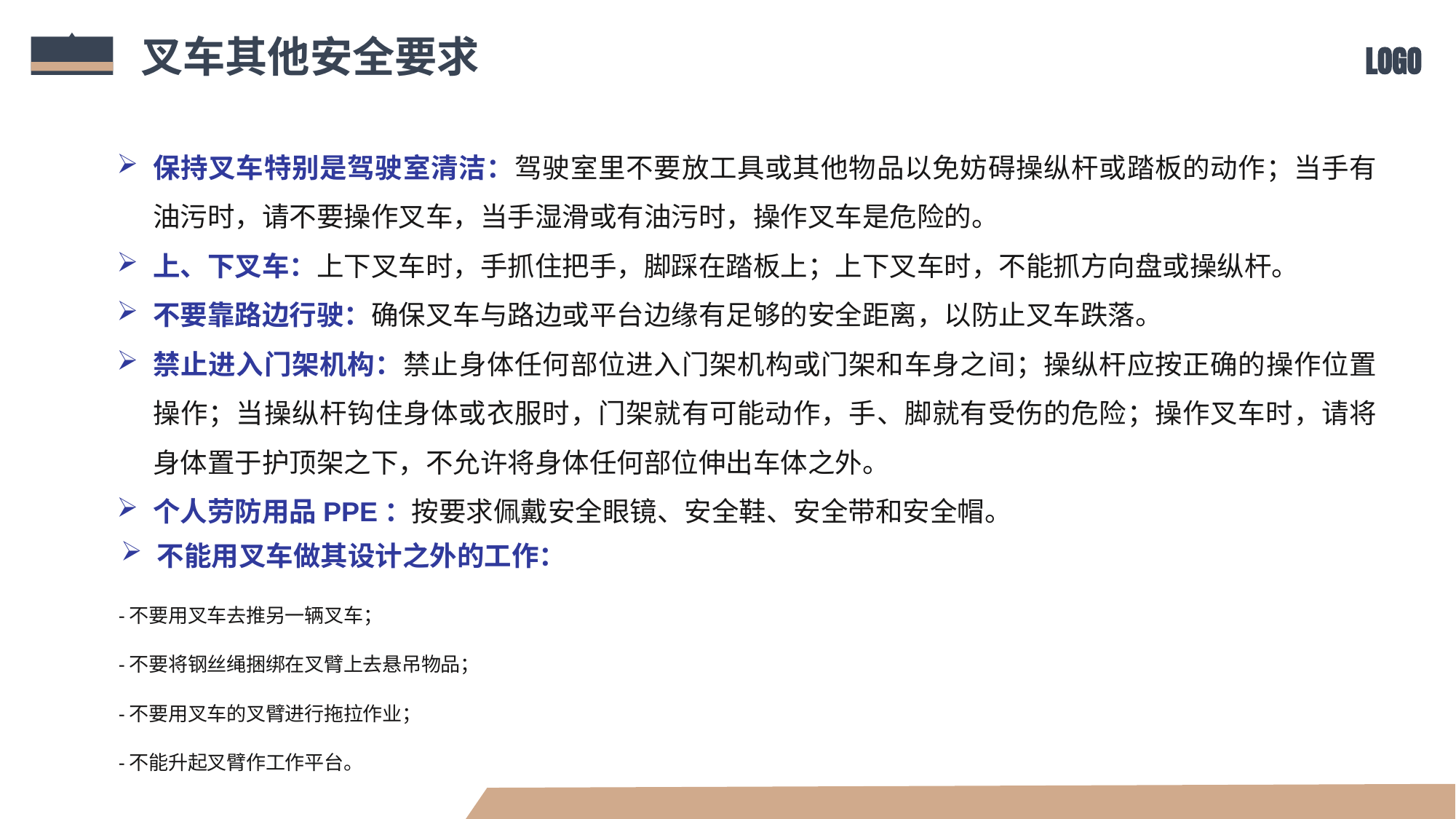

叉车其他安全要求
保持叉车特别是驾驶室清洁：驾驶室里不要放工具或其他物品以免妨碍操纵杆或踏板的动作；当手有油污时，请不要操作叉车，当手湿滑或有油污时，操作叉车是危险的。
上、下叉车：上下叉车时，手抓住把手，脚踩在踏板上；上下叉车时，不能抓方向盘或操纵杆。
不要靠路边行驶：确保叉车与路边或平台边缘有足够的安全距离，以防止叉车跌落。
禁止进入门架机构：禁止身体任何部位进入门架机构或门架和车身之间；操纵杆应按正确的操作位置操作；当操纵杆钩住身体或衣服时，门架就有可能动作，手、脚就有受伤的危险；操作叉车时，请将身体置于护顶架之下，不允许将身体任何部位伸出车体之外。
个人劳防用品PPE：按要求佩戴安全眼镜、安全鞋、安全带和安全帽。
不能用叉车做其设计之外的工作：
-不要用叉车去推另一辆叉车；
-不要将钢丝绳捆绑在叉臂上去悬吊物品；
-不要用叉车的叉臂进行拖拉作业；
-不能升起叉臂作工作平台。